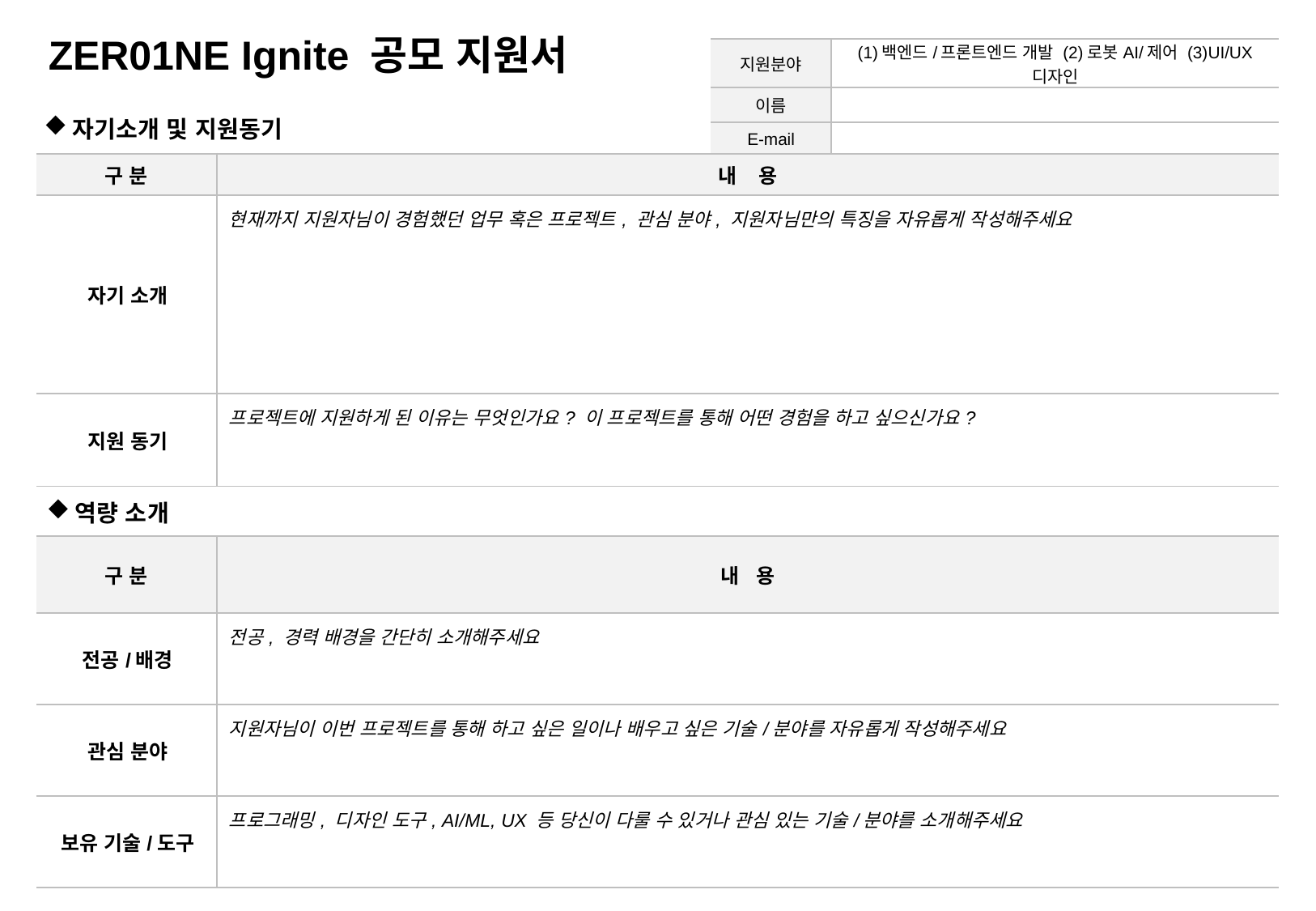

# ZER01NE Ignite 공모 지원서
| 지원분야 | (1)백엔드/프론트엔드 개발 (2)로봇AI/제어 (3)UI/UX 디자인 |
| --- | --- |
| 이름 |  |
| E-mail |  |
자기소개 및 지원동기
| 구 분 | 내 용 |
| --- | --- |
| 자기 소개 | 현재까지 지원자님이 경험했던 업무 혹은 프로젝트, 관심 분야, 지원자님만의 특징을 자유롭게 작성해주세요 |
| 지원 동기 | 프로젝트에 지원하게 된 이유는 무엇인가요? 이 프로젝트를 통해 어떤 경험을 하고 싶으신가요? |
역량 소개
| 구 분 | 내 용 |
| --- | --- |
| 전공/배경 | 전공, 경력 배경을 간단히 소개해주세요 |
| 관심 분야 | 지원자님이 이번 프로젝트를 통해 하고 싶은 일이나 배우고 싶은 기술/분야를 자유롭게 작성해주세요 |
| 보유 기술/도구 | 프로그래밍, 디자인 도구, AI/ML, UX 등 당신이 다룰 수 있거나 관심 있는 기술/분야를 소개해주세요 |